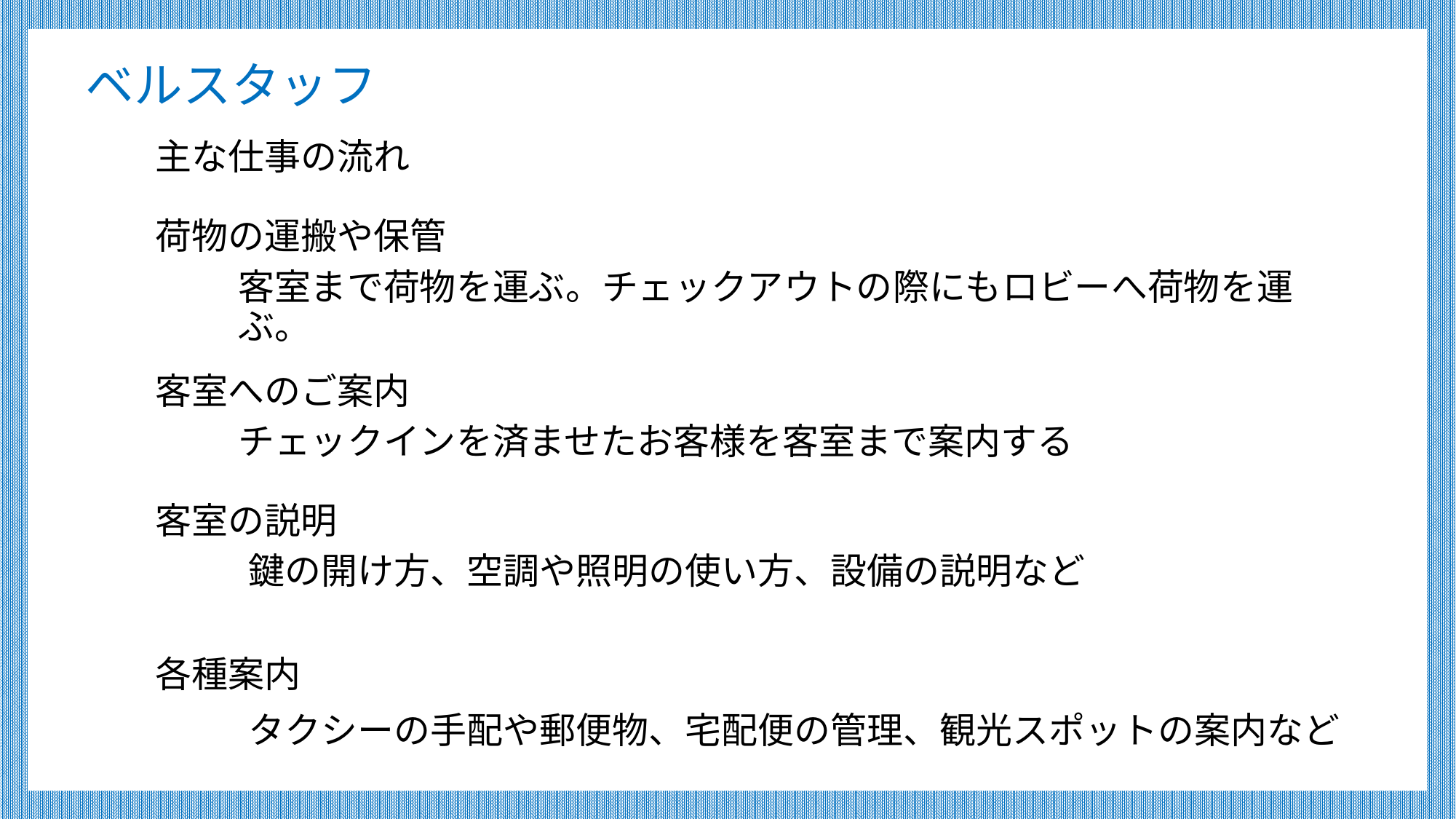

ベルスタッフ
主な仕事の流れ
荷物の運搬や保管
客室まで荷物を運ぶ。チェックアウトの際にもロビーへ荷物を運ぶ。
客室へのご案内

チェックインを済ませたお客様を客室まで案内する
客室の説明
鍵の開け方、空調や照明の使い方、設備の説明など
各種案内
タクシーの手配や郵便物、宅配便の管理、観光スポットの案内など